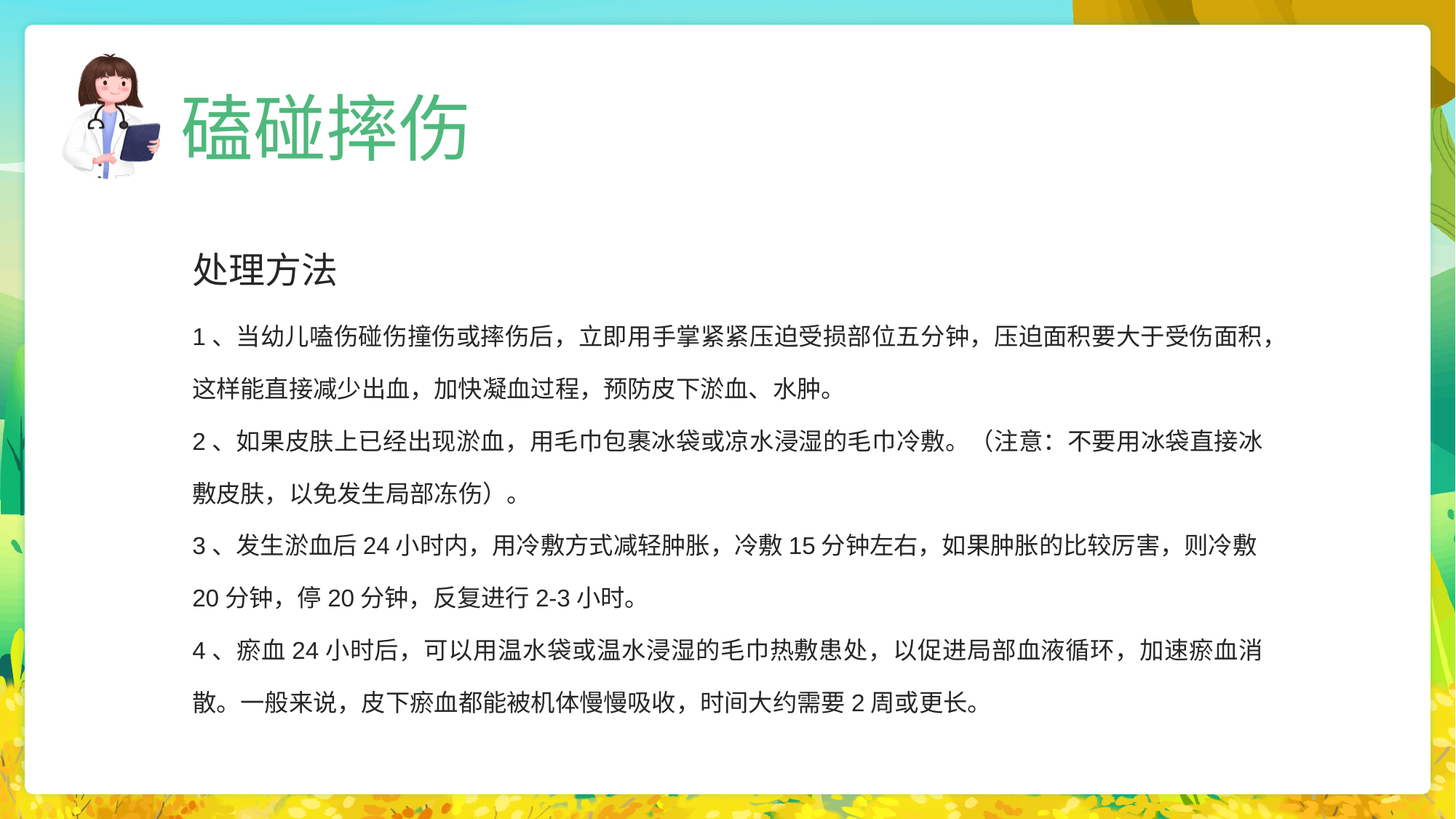

处理方法
1、当幼儿嗑伤碰伤撞伤或摔伤后，立即用手掌紧紧压迫受损部位五分钟，压迫面积要大于受伤面积，这样能直接减少出血，加快凝血过程，预防皮下淤血、水肿。
2、如果皮肤上已经出现淤血，用毛巾包裹冰袋或凉水浸湿的毛巾冷敷。（注意：不要用冰袋直接冰敷皮肤，以免发生局部冻伤）。
3、发生淤血后24小时内，用冷敷方式减轻肿胀，冷敷15分钟左右，如果肿胀的比较厉害，则冷敷20分钟，停20分钟，反复进行2-3小时。
4、瘀血24小时后，可以用温水袋或温水浸湿的毛巾热敷患处，以促进局部血液循环，加速瘀血消散。一般来说，皮下瘀血都能被机体慢慢吸收，时间大约需要2周或更长。